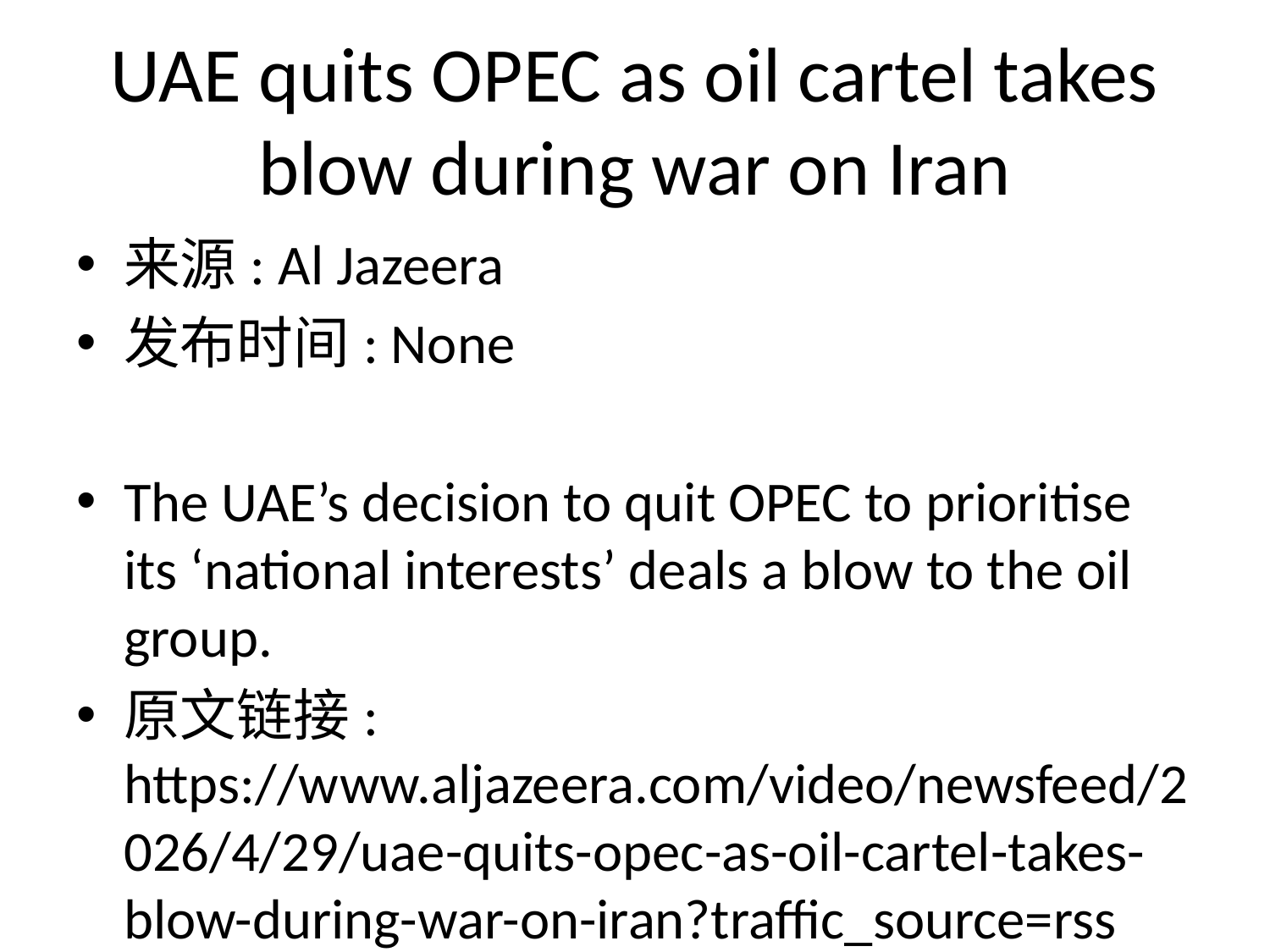

# UAE quits OPEC as oil cartel takes blow during war on Iran
来源: Al Jazeera
发布时间: None

The UAE’s decision to quit OPEC to prioritise its ‘national interests’ deals a blow to the oil group.
原文链接: https://www.aljazeera.com/video/newsfeed/2026/4/29/uae-quits-opec-as-oil-cartel-takes-blow-during-war-on-iran?traffic_source=rss